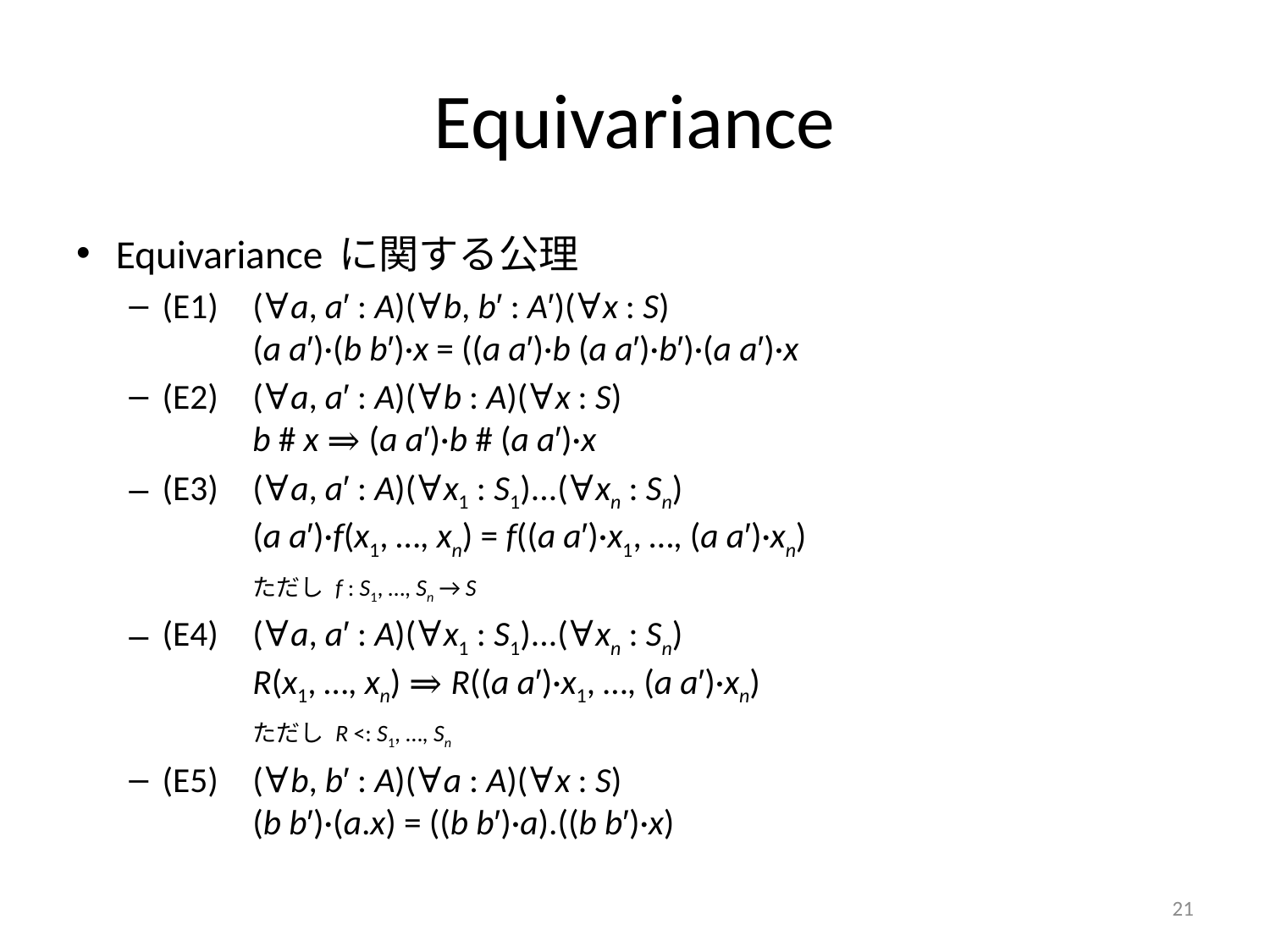

# Equivariance
Equivariance に関する公理
(E1)	(∀a, a′ : A)(∀b, b′ : A′)(∀x : S)
		(a a′)·(b b′)·x = ((a a′)·b (a a′)·b′)·(a a′)·x
(E2)	(∀a, a′ : A)(∀b : A)(∀x : S)
		b # x ⇒ (a a′)·b # (a a′)·x
(E3)	(∀a, a′ : A)(∀x1 : S1)...(∀xn : Sn)
		(a a′)·f(x1, …, xn) = f((a a′)·x1, …, (a a′)·xn)
		ただし f : S1, …, Sn → S
(E4)	(∀a, a′ : A)(∀x1 : S1)...(∀xn : Sn)
		R(x1, …, xn) ⇒ R((a a′)·x1, …, (a a′)·xn)
		ただし R <: S1, …, Sn
(E5)	(∀b, b′ : A)(∀a : A)(∀x : S)
		(b b′)·(a.x) = ((b b′)·a).((b b′)·x)
21